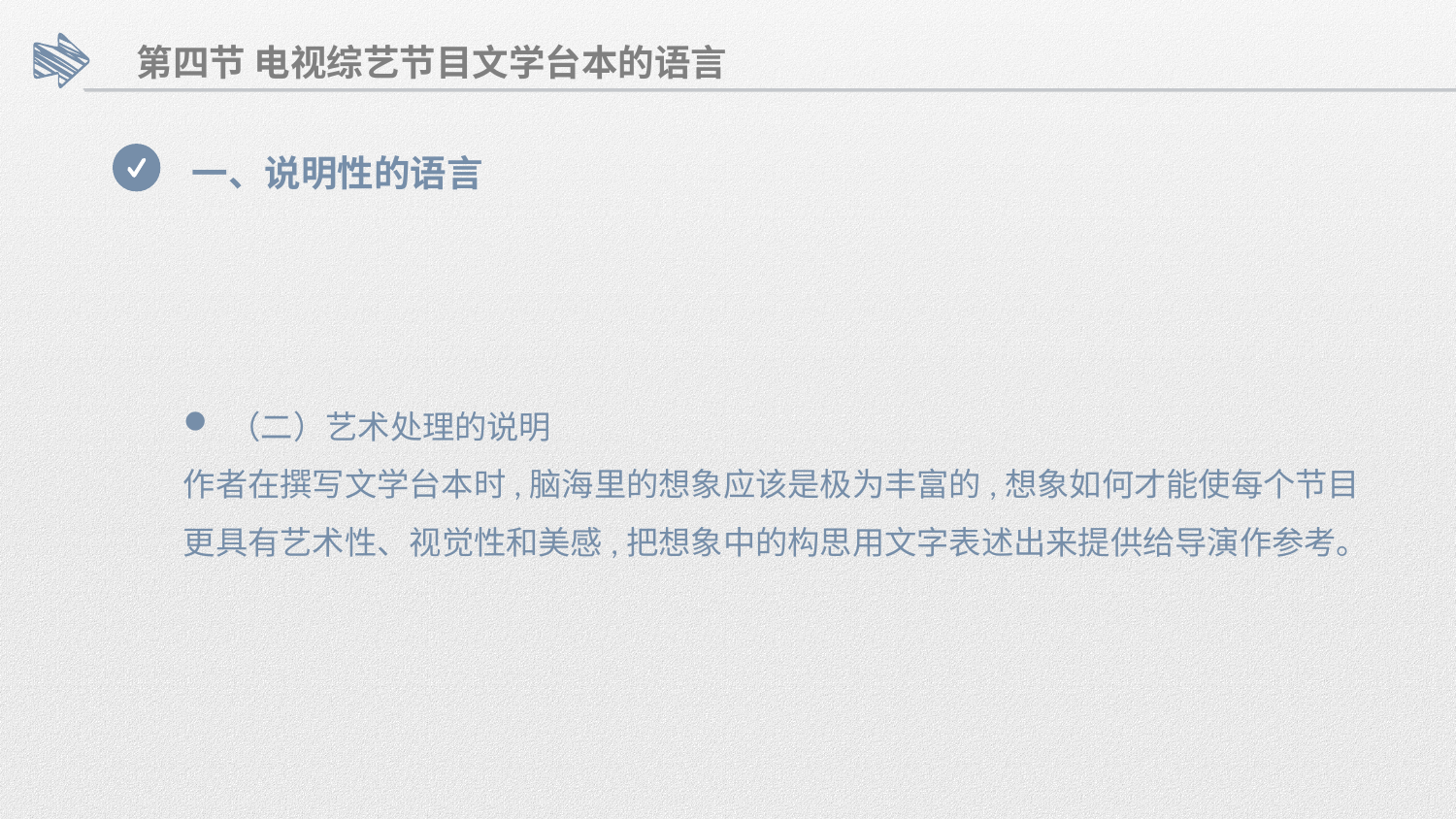

第四节 电视综艺节目文学台本的语言
一、说明性的语言

（二）艺术处理的说明
作者在撰写文学台本时,脑海里的想象应该是极为丰富的,想象如何才能使每个节目
更具有艺术性、视觉性和美感,把想象中的构思用文字表述出来提供给导演作参考。